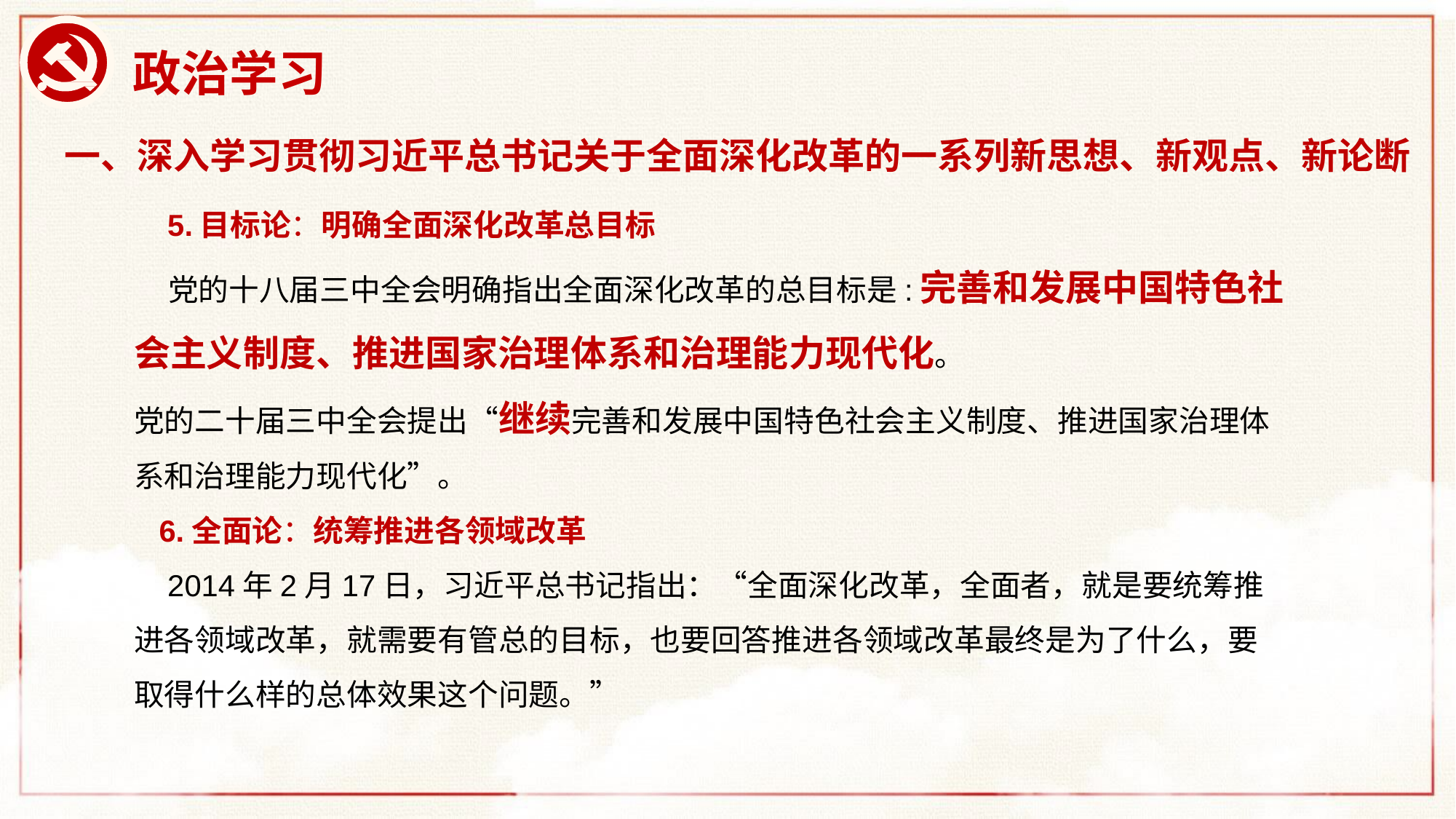

# 政治学习
一、深入学习贯彻习近平总书记关于全面深化改革的一系列新思想、新观点、新论断
    5.目标论：明确全面深化改革总目标
    党的十八届三中全会明确指出全面深化改革的总目标是:完善和发展中国特色社会主义制度、推进国家治理体系和治理能力现代化。
党的二十届三中全会提出“继续完善和发展中国特色社会主义制度、推进国家治理体系和治理能力现代化”。
   6.全面论：统筹推进各领域改革
    2014年2月17日，习近平总书记指出：“全面深化改革，全面者，就是要统筹推进各领域改革，就需要有管总的目标，也要回答推进各领域改革最终是为了什么，要取得什么样的总体效果这个问题。”